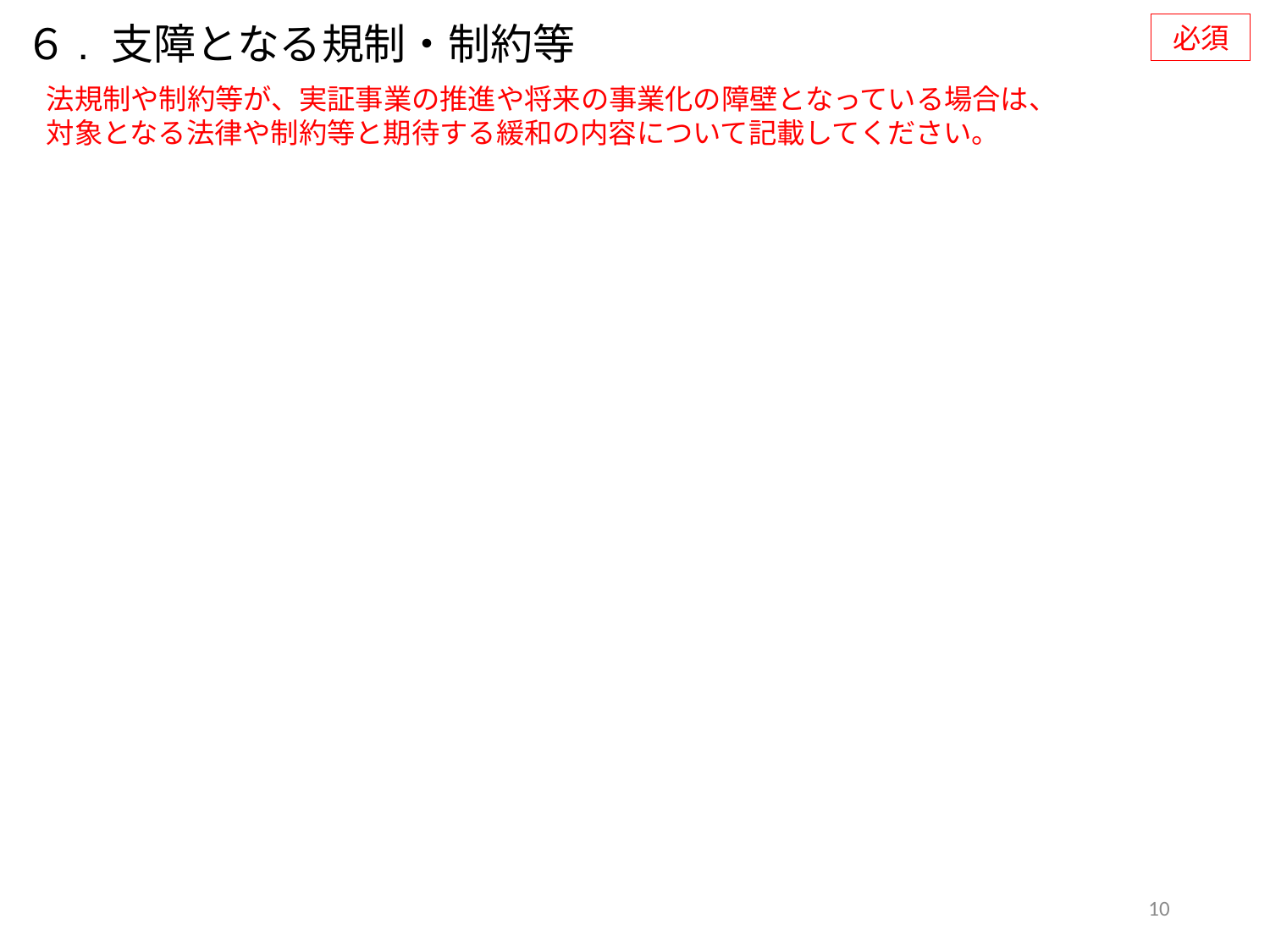

６. 支障となる規制・制約等
必須
法規制や制約等が、実証事業の推進や将来の事業化の障壁となっている場合は、
対象となる法律や制約等と期待する緩和の内容について記載してください。
10